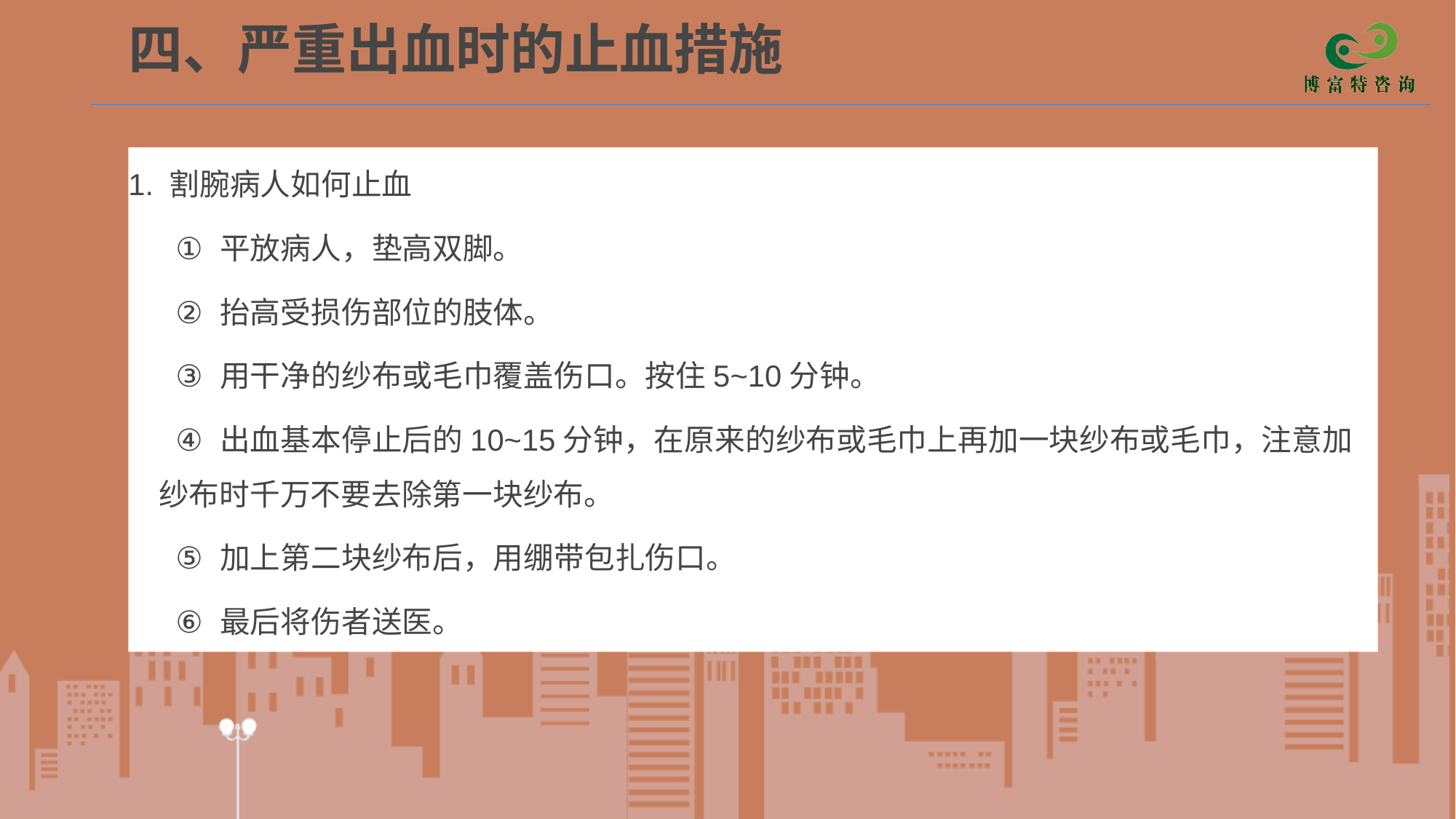

# 四、严重出血时的止血措施
1. 割腕病人如何止血
 平放病人，垫高双脚。
 抬高受损伤部位的肢体。
 用干净的纱布或毛巾覆盖伤口。按住5~10分钟。
 出血基本停止后的10~15分钟，在原来的纱布或毛巾上再加一块纱布或毛巾，注意加纱布时千万不要去除第一块纱布。
 加上第二块纱布后，用绷带包扎伤口。
 最后将伤者送医。

39